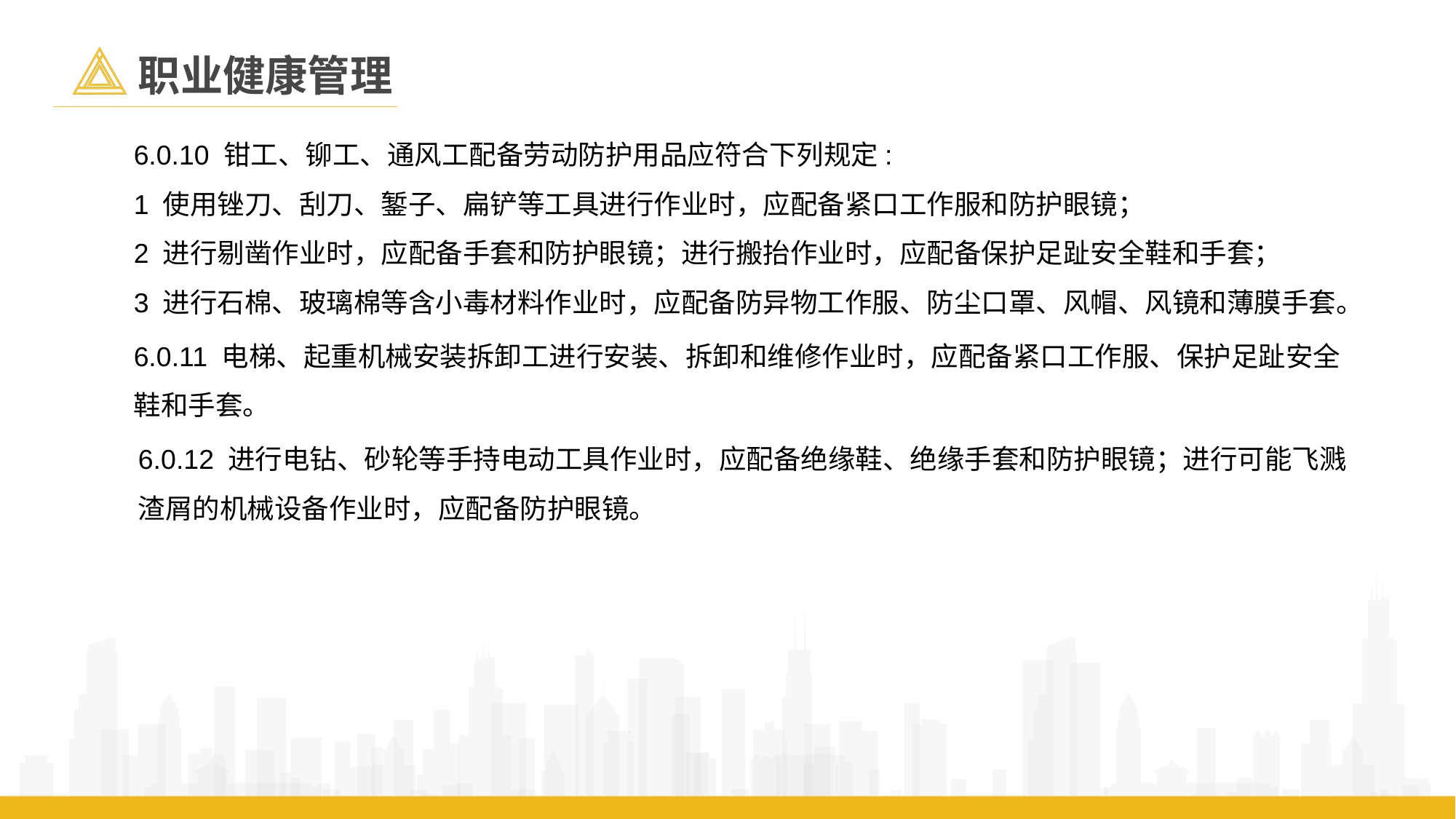

职业健康管理
6.0.10 钳工、铆工、通风工配备劳动防护用品应符合下列规定:
1 使用锉刀、刮刀、錾子、扁铲等工具进行作业时，应配备紧口工作服和防护眼镜；
2 进行剔凿作业时，应配备手套和防护眼镜；进行搬抬作业时，应配备保护足趾安全鞋和手套；
3 进行石棉、玻璃棉等含小毒材料作业时，应配备防异物工作服、防尘口罩、风帽、风镜和薄膜手套。
6.0.11 电梯、起重机械安装拆卸工进行安装、拆卸和维修作业时，应配备紧口工作服、保护足趾安全鞋和手套。
6.0.12 进行电钻、砂轮等手持电动工具作业时，应配备绝缘鞋、绝缘手套和防护眼镜；进行可能飞溅渣屑的机械设备作业时，应配备防护眼镜。